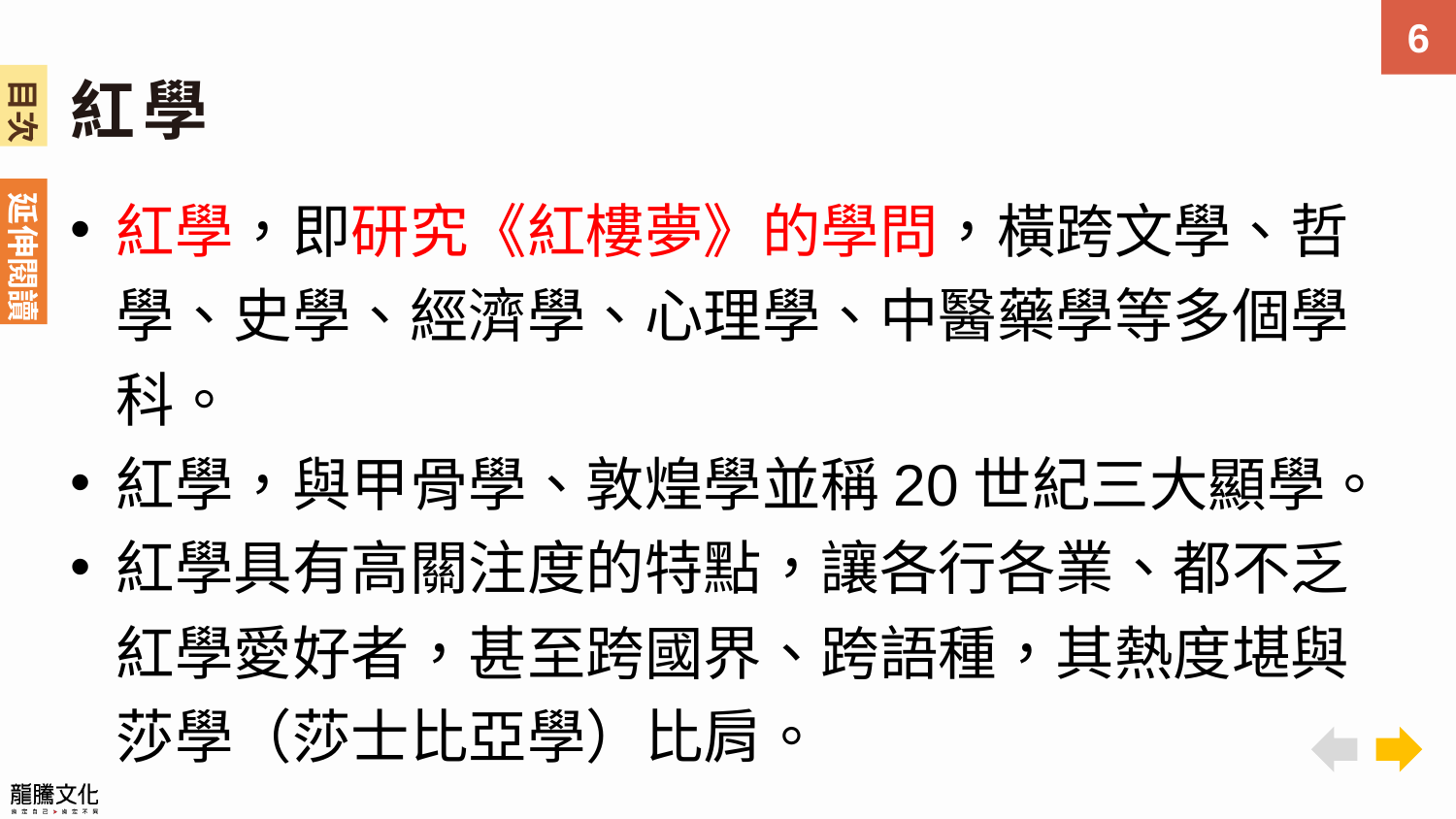

紅學
紅學，即研究《紅樓夢》的學問，橫跨文學、哲學、史學、經濟學、心理學、中醫藥學等多個學科。
紅學，與甲骨學、敦煌學並稱20世紀三大顯學。
紅學具有高關注度的特點，讓各行各業、都不乏紅學愛好者，甚至跨國界、跨語種，其熱度堪與莎學（莎士比亞學）比肩。